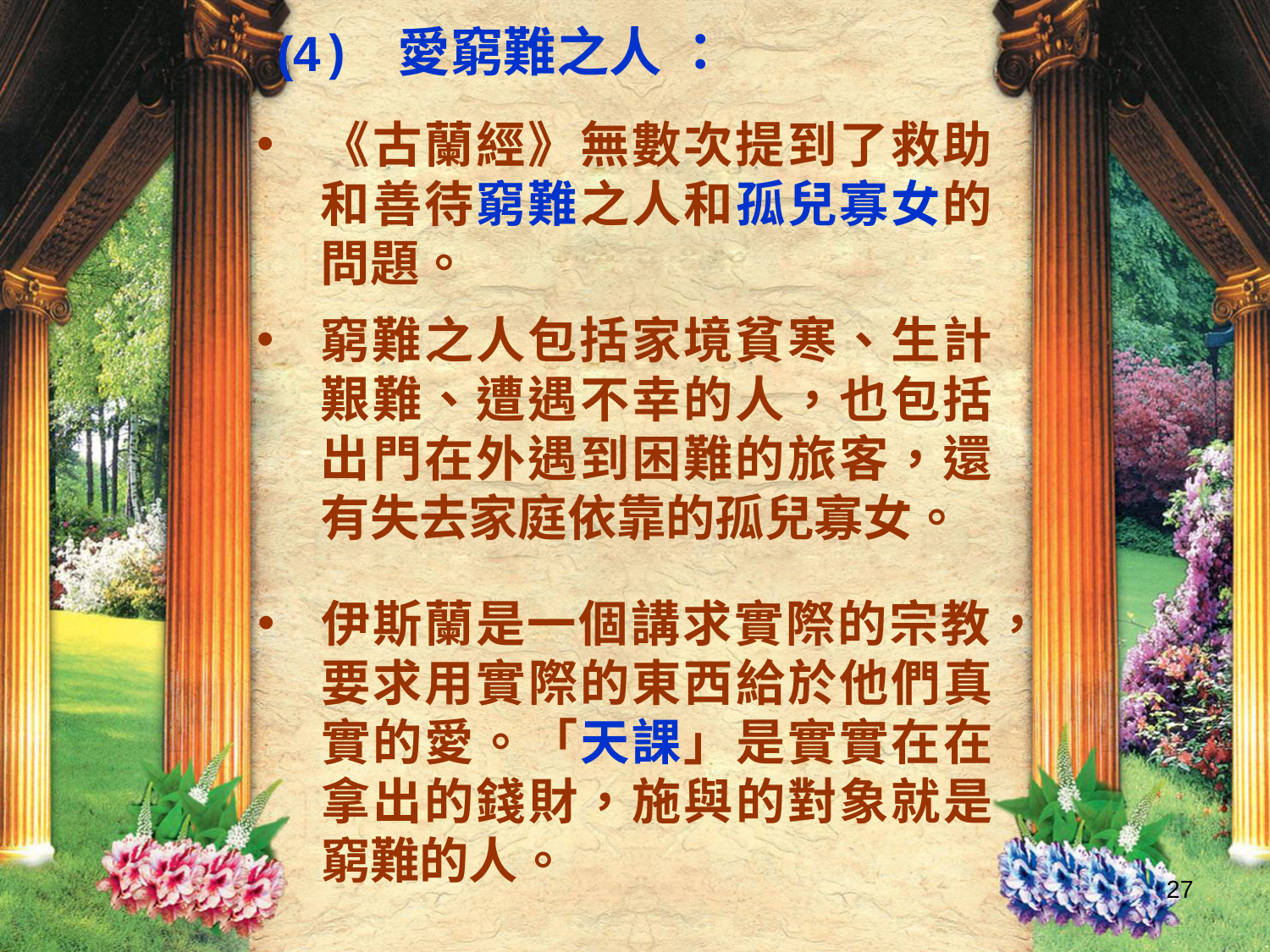

(4) 愛窮難之人 ：
《古蘭經》無數次提到了救助和善待窮難之人和孤兒寡女的問題。
窮難之人包括家境貧寒、生計艱難、遭遇不幸的人，也包括出門在外遇到困難的旅客，還有失去家庭依靠的孤兒寡女。
伊斯蘭是一個講求實際的宗教，要求用實際的東西給於他們真實的愛。「天課」是實實在在拿出的錢財，施與的對象就是窮難的人。
27